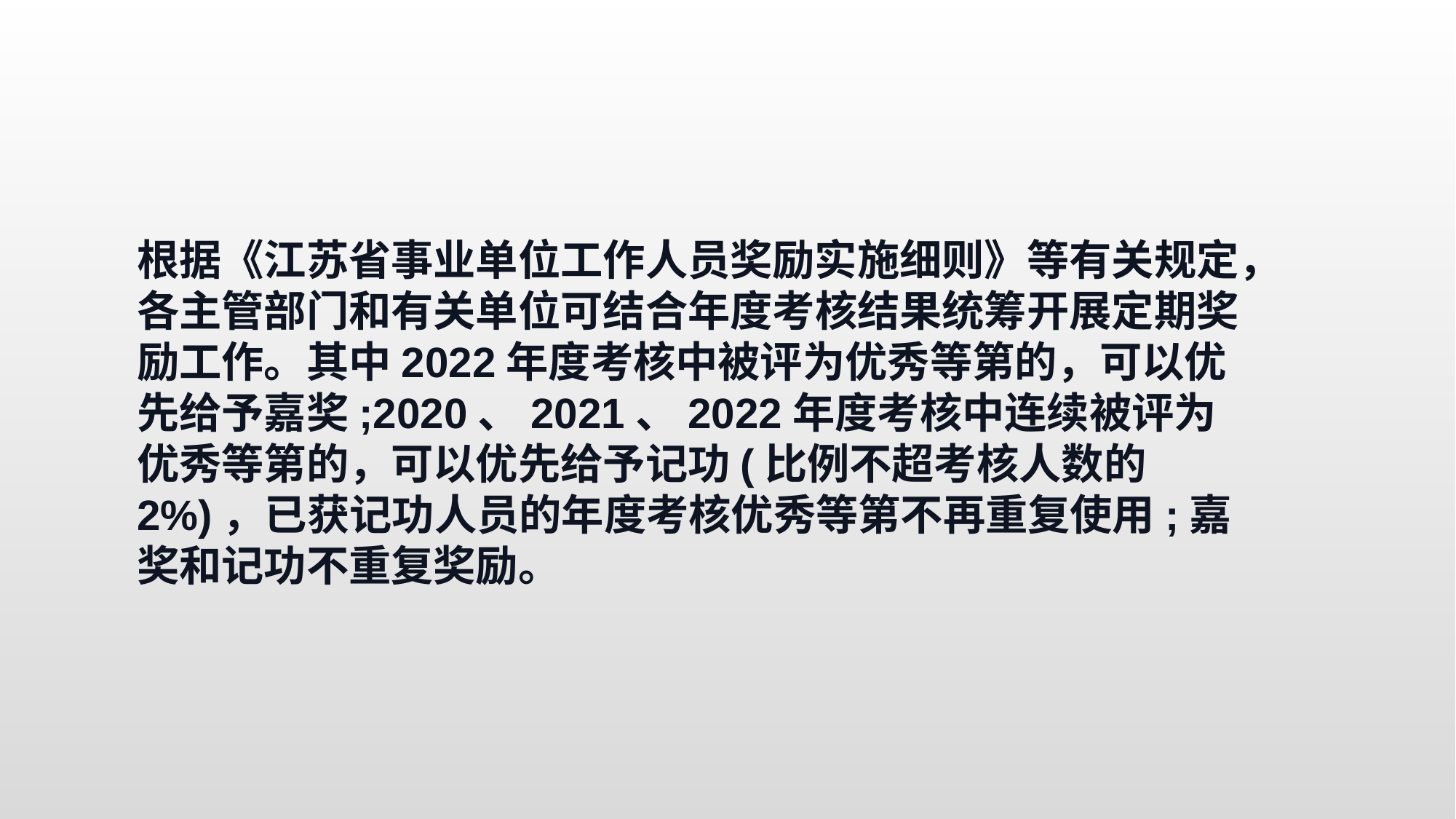

根据《江苏省事业单位工作人员奖励实施细则》等有关规定，各主管部门和有关单位可结合年度考核结果统筹开展定期奖励工作。其中2022年度考核中被评为优秀等第的，可以优先给予嘉奖;2020、2021、2022年度考核中连续被评为优秀等第的，可以优先给予记功(比例不超考核人数的2%)，已获记功人员的年度考核优秀等第不再重复使用;嘉奖和记功不重复奖励。